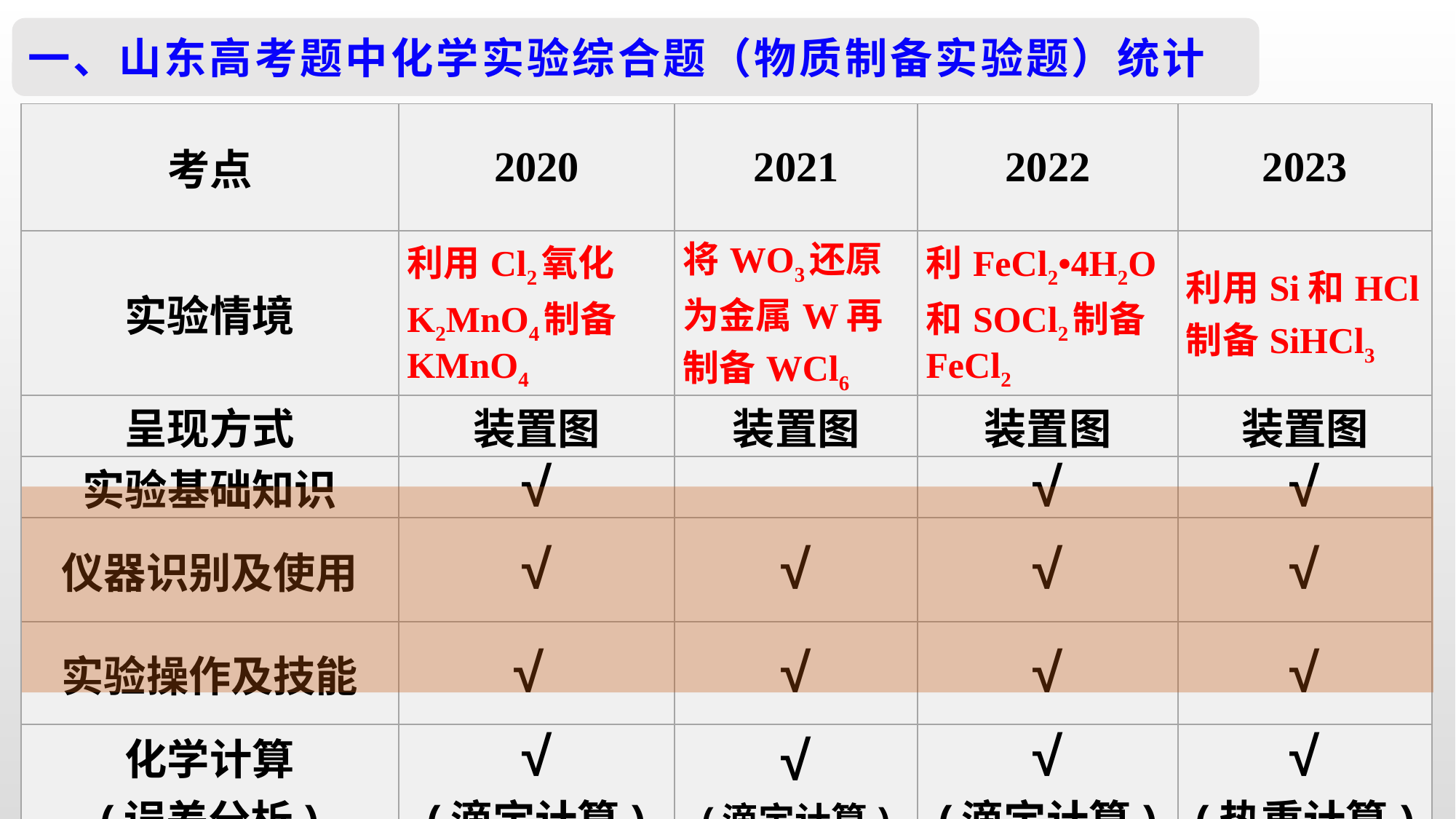

一、山东高考题中化学实验综合题（物质制备实验题）统计
| 考点 | 2020 | 2021 | 2022 | 2023 |
| --- | --- | --- | --- | --- |
| 实验情境 | 利用Cl2氧化K2MnO4制备KMnO4 | 将WO3还原为金属W再制备WCl6 | 利FeCl2•4H2O和SOCl2制备FeCl2 | 利用Si和HCl制备SiHCl3 |
| 呈现方式 | 装置图 | 装置图 | 装置图 | 装置图 |
| 实验基础知识 | √ |  | √ | √ |
| 仪器识别及使用 | √ | √ | √ | √ |
| 实验操作及技能 | √ | √ | √ | √ |
| 化学计算 (误差分析) | √ (滴定计算) | √ (滴定计算) | √ (滴定计算) | √ (热重计算) |